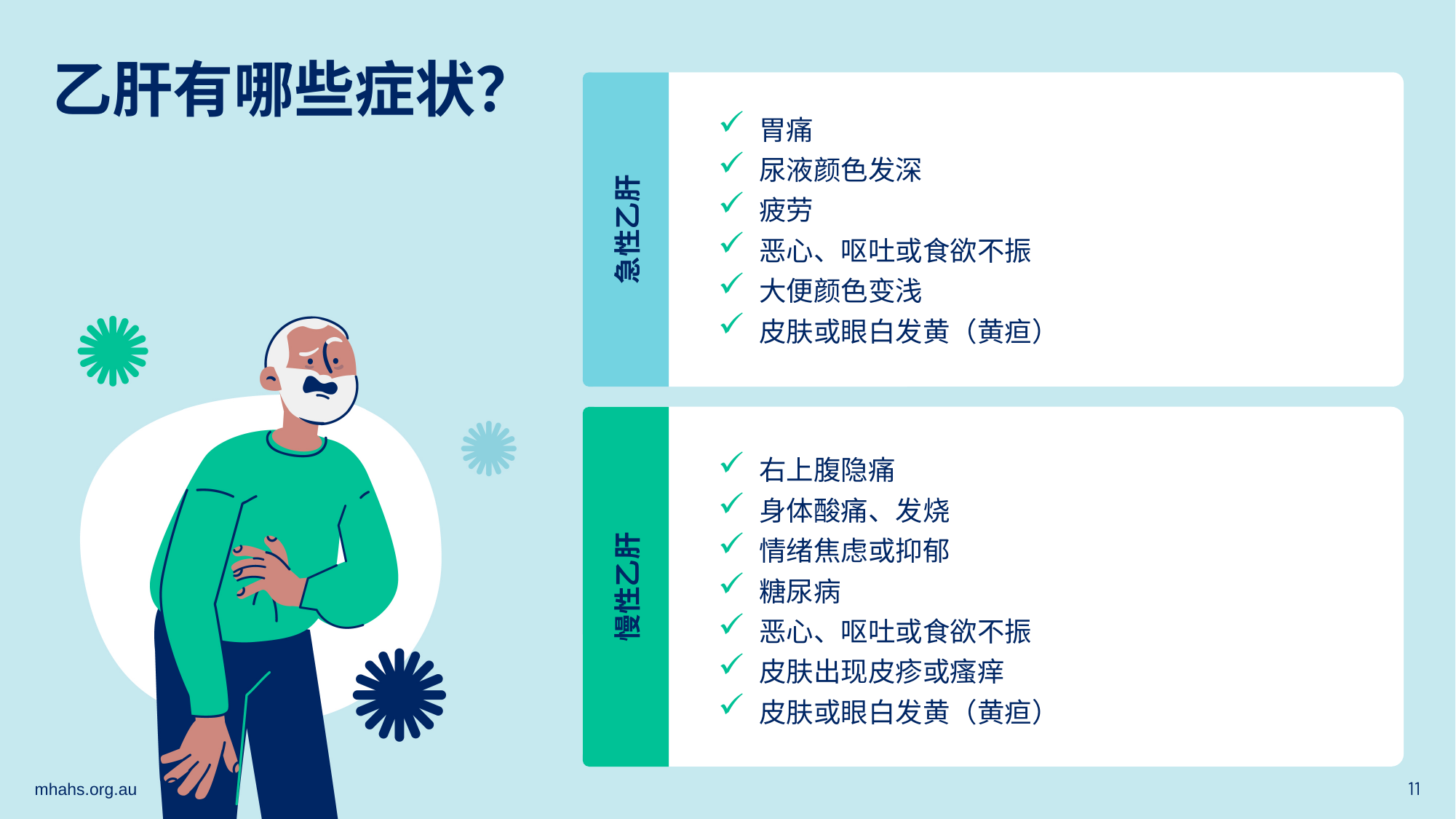

乙肝有哪些症状？

急性乙肝
胃痛
尿液颜色发深
疲劳
恶心、呕吐或食欲不振
大便颜色变浅
皮肤或眼白发黄（黄疸）

慢性乙肝
右上腹隐痛
身体酸痛、发烧
情绪焦虑或抑郁
糖尿病
恶心、呕吐或食欲不振
皮肤出现皮疹或瘙痒
皮肤或眼白发黄（黄疸）
mhahs.org.au
11